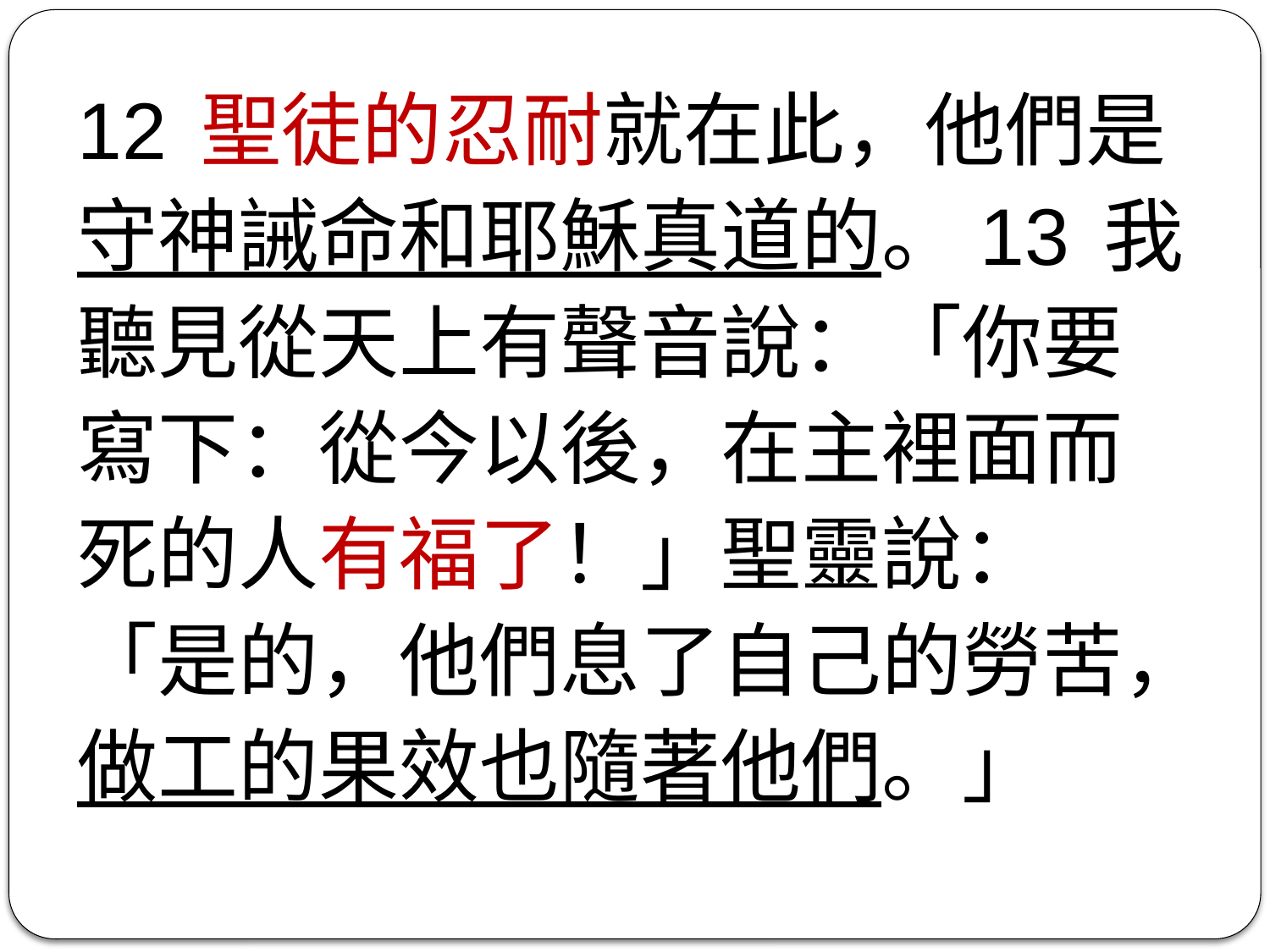

12 聖徒的忍耐就在此，他們是守神誡命和耶穌真道的。13 我聽見從天上有聲音說：「你要寫下：從今以後，在主裡面而死的人有福了！」聖靈說：「是的，他們息了自己的勞苦，做工的果效也隨著他們。」